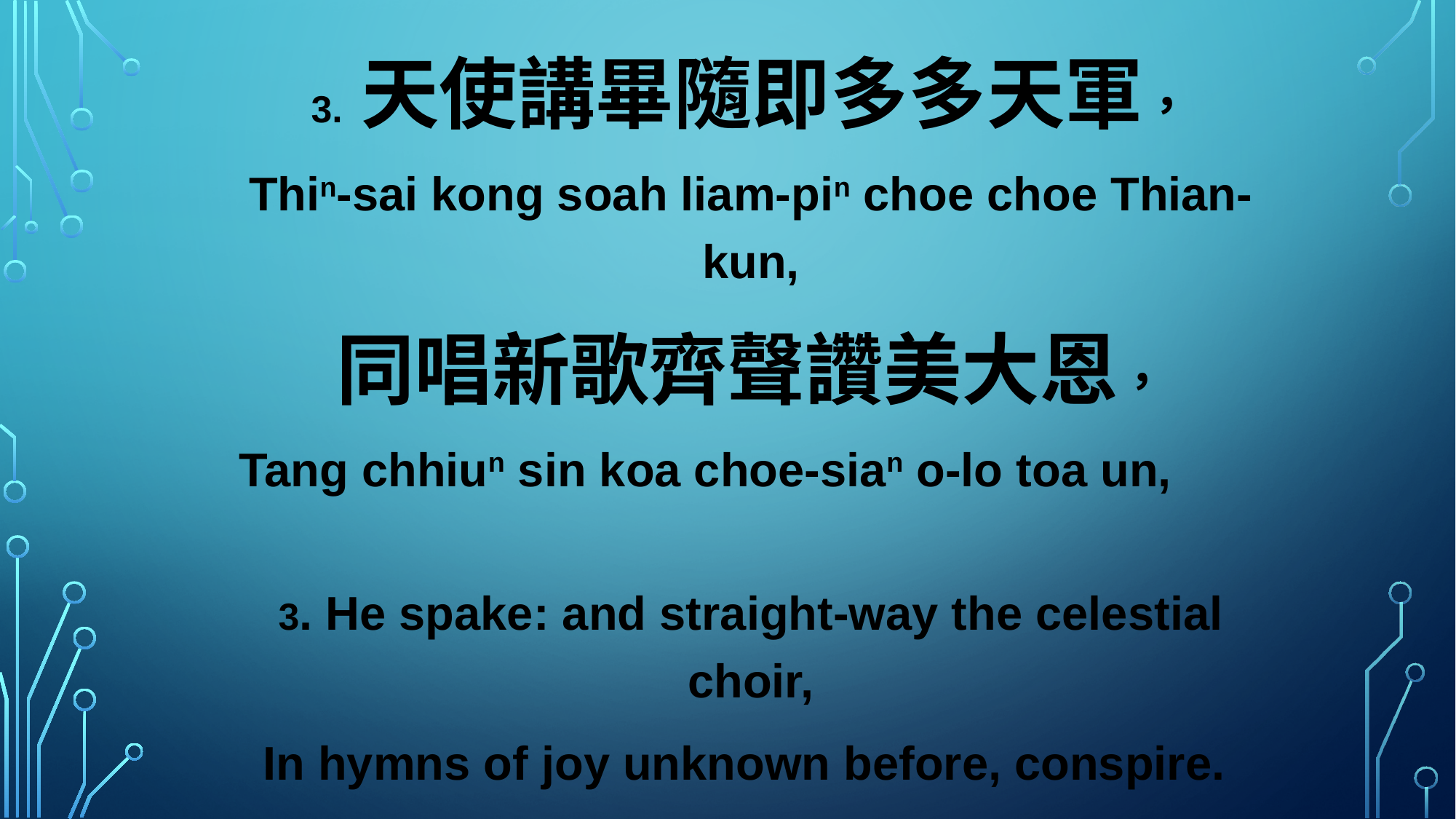

3. 天使講畢隨即多多天軍，
Thin-sai kong soah liam-pin choe choe Thian-kun,
同唱新歌齊聲讚美大恩，
  Tang chhiun sin koa choe-sian o-lo toa un,

3. He spake: and straight-way the celestial choir,
In hymns of joy unknown before, conspire.